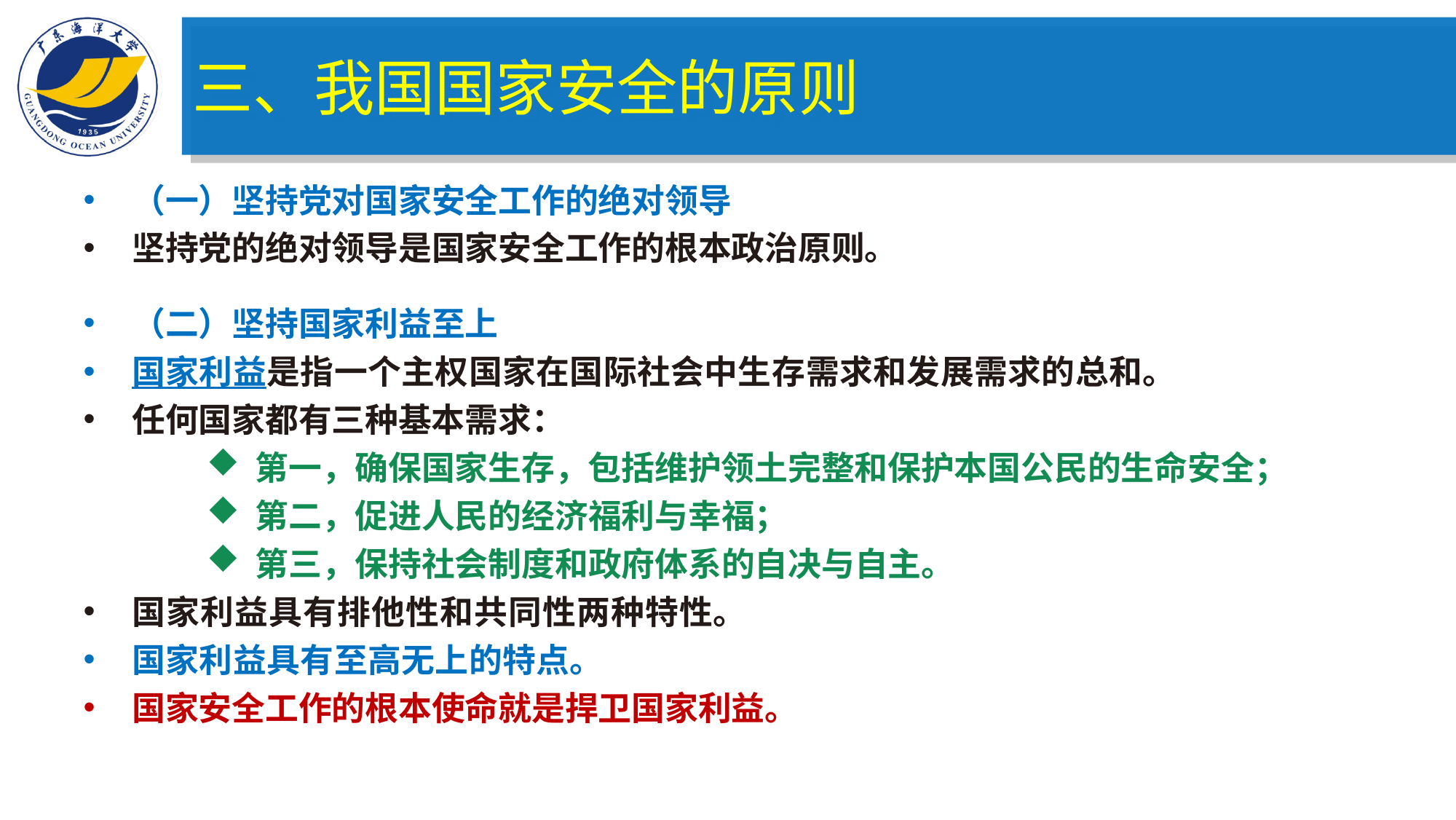

三、我国国家安全的原则
（一）坚持党对国家安全工作的绝对领导
坚持党的绝对领导是国家安全工作的根本政治原则。
（二）坚持国家利益至上
国家利益是指一个主权国家在国际社会中生存需求和发展需求的总和。
任何国家都有三种基本需求：
第一，确保国家生存，包括维护领土完整和保护本国公民的生命安全；
第二，促进人民的经济福利与幸福；
第三，保持社会制度和政府体系的自决与自主。
国家利益具有排他性和共同性两种特性。
国家利益具有至高无上的特点。
国家安全工作的根本使命就是捍卫国家利益。